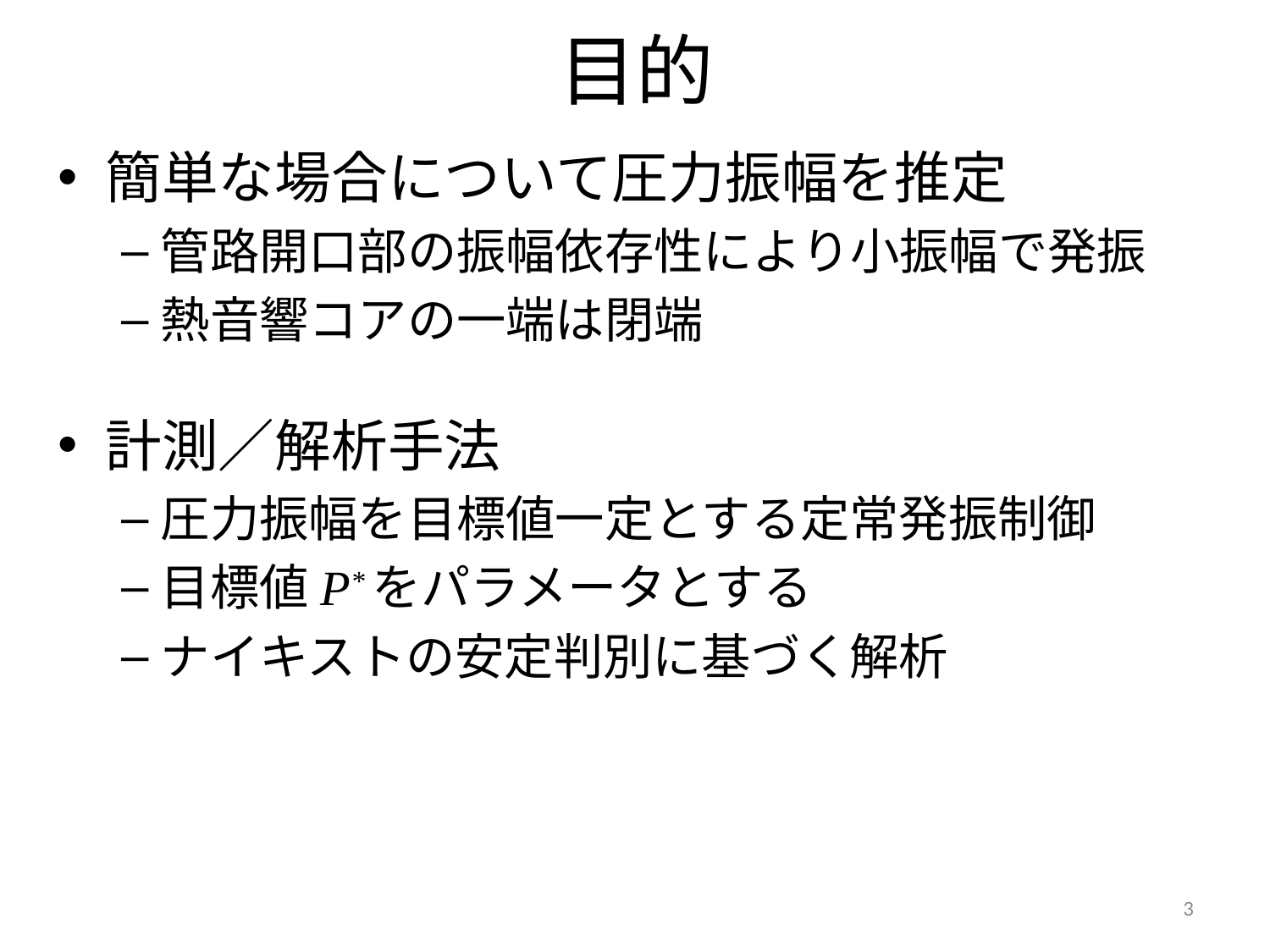

# 目的
簡単な場合について圧力振幅を推定
管路開口部の振幅依存性により小振幅で発振
熱音響コアの一端は閉端

計測／解析手法
圧力振幅を目標値一定とする定常発振制御
目標値P*をパラメータとする
ナイキストの安定判別に基づく解析

3